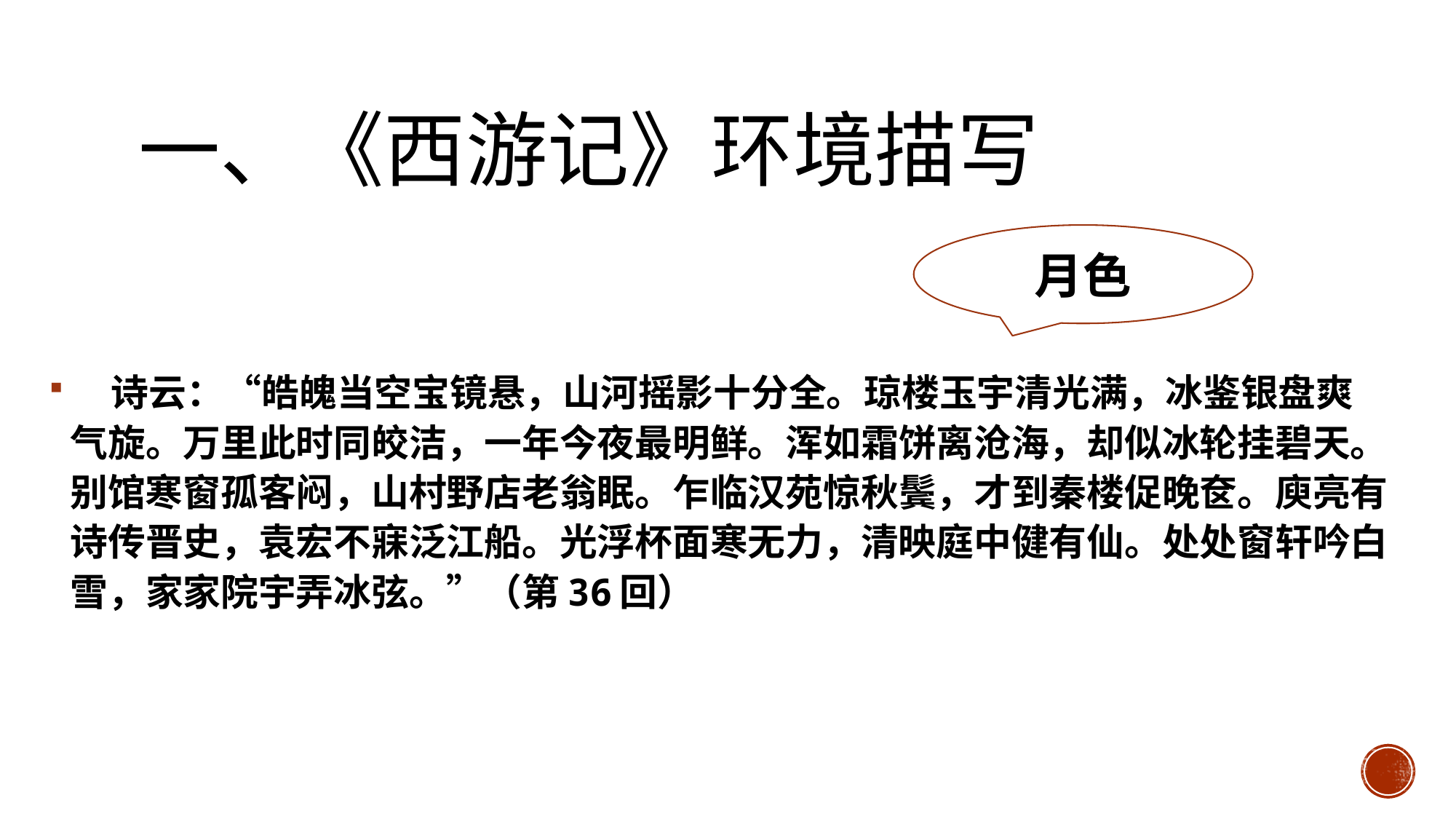

# 一、《西游记》环境描写
月色
    诗云：“皓魄当空宝镜悬，山河摇影十分全。琼楼玉宇清光满，冰鉴银盘爽气旋。万里此时同皎洁，一年今夜最明鲜。浑如霜饼离沧海，却似冰轮挂碧天。别馆寒窗孤客闷，山村野店老翁眠。乍临汉苑惊秋鬓，才到秦楼促晚奁。庾亮有诗传晋史，袁宏不寐泛江船。光浮杯面寒无力，清映庭中健有仙。处处窗轩吟白雪，家家院宇弄冰弦。”（第36回）